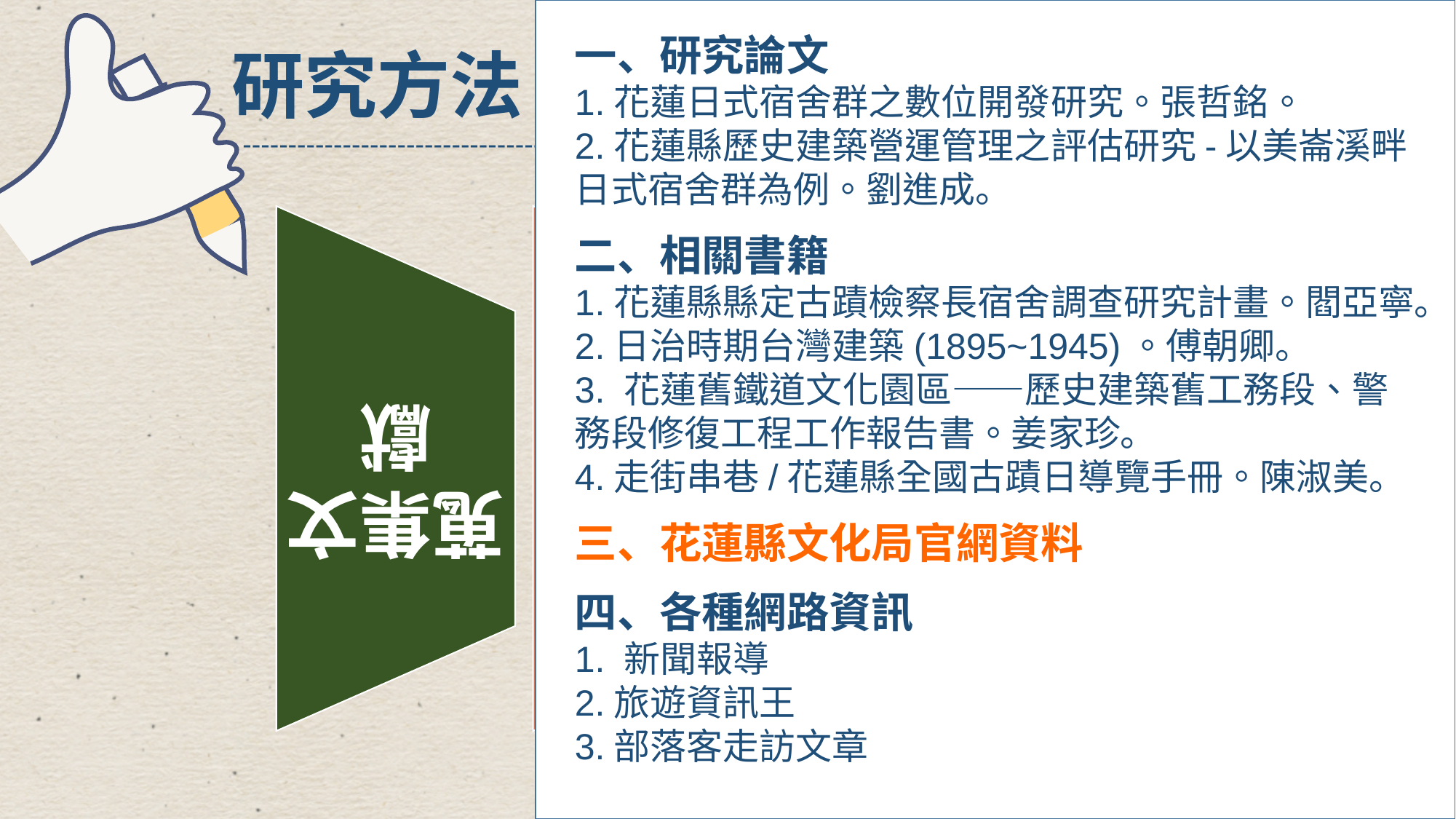

參參考考
一、研究論文
1.花蓮日式宿舍群之數位開發研究。張哲銘。
2.花蓮縣歷史建築營運管理之評估研究-以美崙溪畔日式宿舍群為例。劉進成。

二、相關書籍
1.花蓮縣縣定古蹟檢察長宿舍調查研究計畫。閻亞寧。
2.日治時期台灣建築(1895~1945)。傅朝卿。
3. 花蓮舊鐵道文化園區——歷史建築舊工務段、警 務段修復工程工作報告書。姜家珍。
4.走街串巷/花蓮縣全國古蹟日導覽手冊。陳淑美。

三、花蓮縣文化局官網資料

四、各種網路資訊
1. 新聞報導
2.旅遊資訊王
3.部落客走訪文章

研究方法

----------------------------------------------->
蒐集文獻

實地踏訪

多方訪問

問卷調查